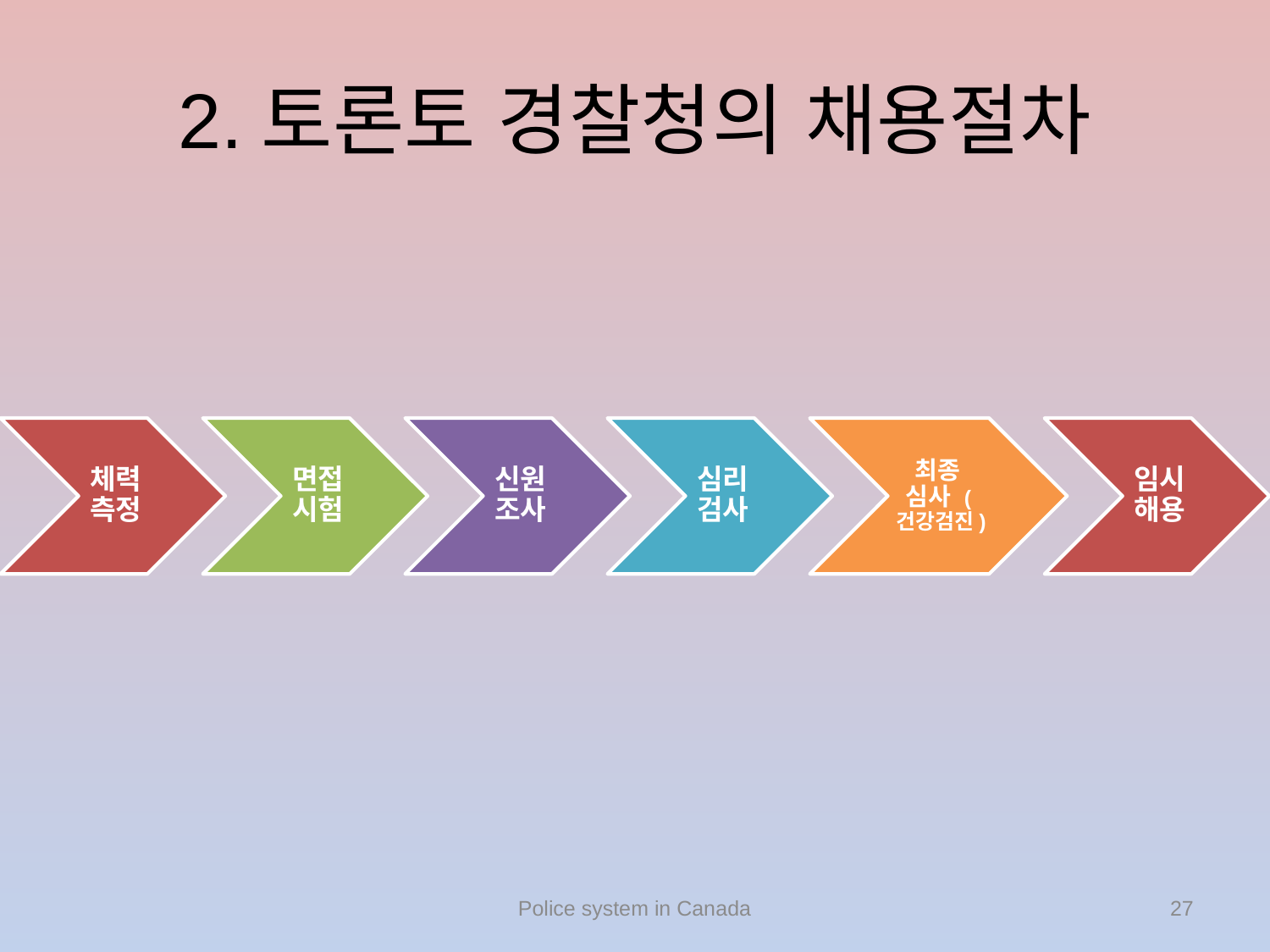

# 2.토론토 경찰청의 채용절차
체력측정
면접시험
신원조사
심리검사
최종  심사 (건강검진)
임시 해용
Police system in Canada
27